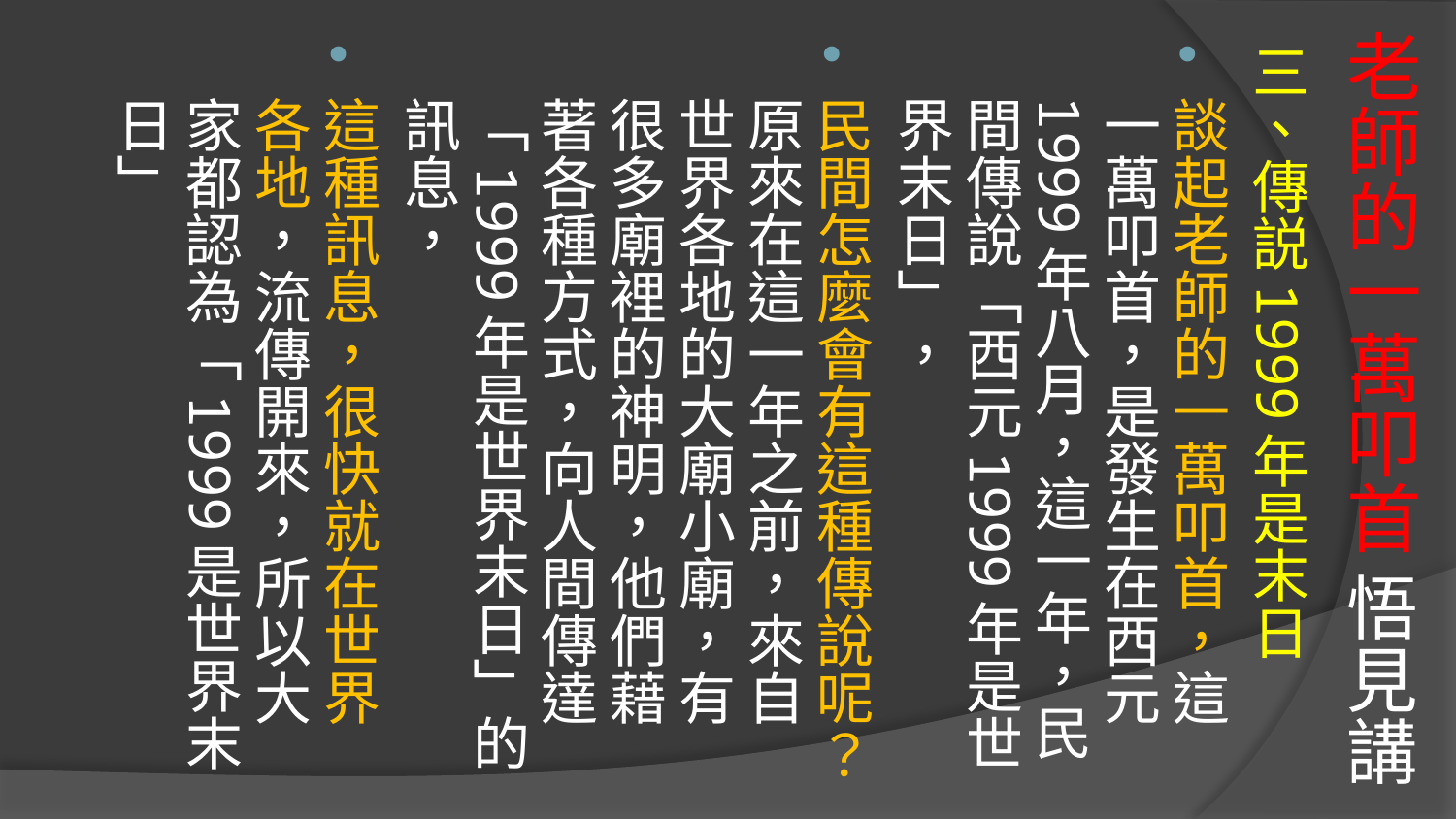

# 老師的一萬叩首 悟見講
三、傳説1999年是末日
談起老師的一萬叩首，這一萬叩首，是發生在西元1999年八月，這一年，民間傳說「西元1999年是世界末日」，
民間怎麼會有這種傳說呢？原來在這一年之前，來自世界各地的大廟小廟，有很多廟裡的神明，他們藉著各種方式，向人間傳達「1999年是世界末日」的訊息，
這種訊息，很快就在世界各地，流傳開來，所以大家都認為「1999是世界末日」